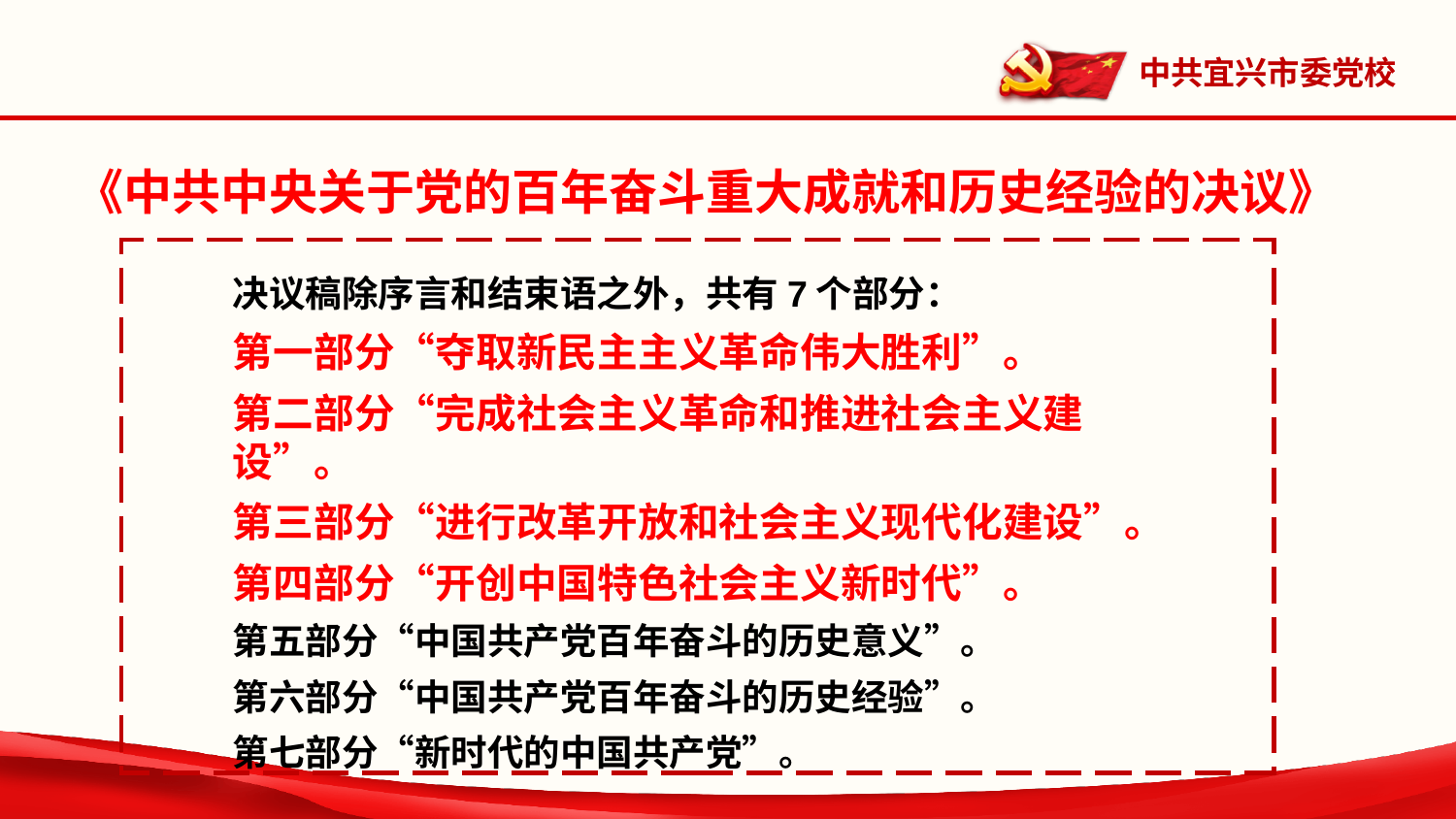

《中共中央关于党的百年奋斗重大成就和历史经验的决议》

决议稿除序言和结束语之外，共有7个部分：
第一部分“夺取新民主主义革命伟大胜利”。
第二部分“完成社会主义革命和推进社会主义建设”。
第三部分“进行改革开放和社会主义现代化建设”。
第四部分“开创中国特色社会主义新时代”。
第五部分“中国共产党百年奋斗的历史意义”。
第六部分“中国共产党百年奋斗的历史经验”。
第七部分“新时代的中国共产党”。